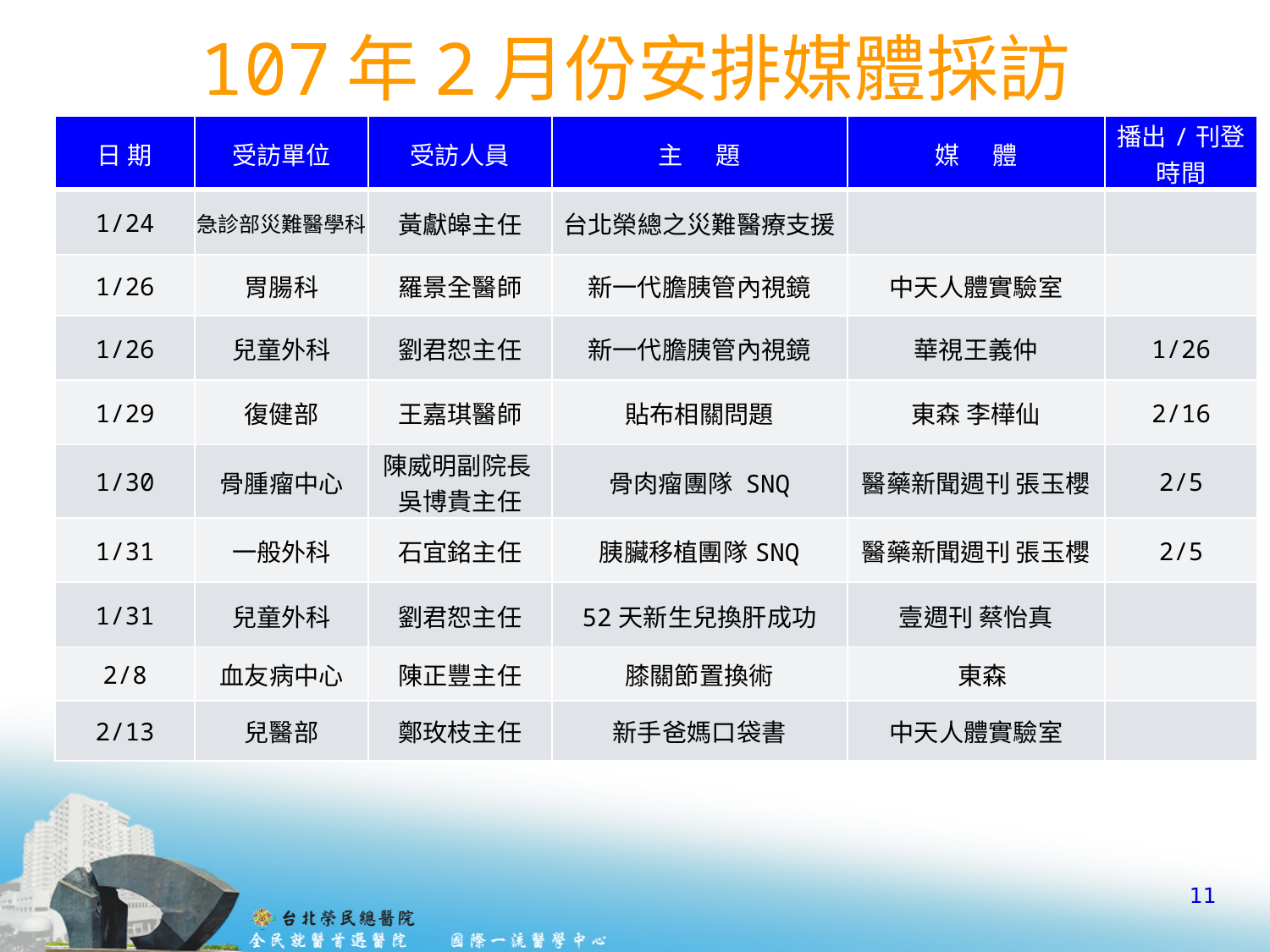

# 107年2月份安排媒體採訪
| 日 期 | 受訪單位 | 受訪人員 | 主 題 | 媒 體 | 播出/刊登時間 |
| --- | --- | --- | --- | --- | --- |
| 1/24 | 急診部災難醫學科 | 黃獻皞主任 | 台北榮總之災難醫療支援 |  |  |
| 1/26 | 胃腸科 | 羅景全醫師 | 新一代膽胰管內視鏡 | 中天人體實驗室 |  |
| 1/26 | 兒童外科 | 劉君恕主任 | 新一代膽胰管內視鏡 | 華視王義仲 | 1/26 |
| 1/29 | 復健部 | 王嘉琪醫師 | 貼布相關問題 | 東森 李樺仙 | 2/16 |
| 1/30 | 骨腫瘤中心 | 陳威明副院長 吳博貴主任 | 骨肉瘤團隊 SNQ | 醫藥新聞週刊 張玉櫻 | 2/5 |
| 1/31 | 一般外科 | 石宜銘主任 | 胰臟移植團隊SNQ | 醫藥新聞週刊 張玉櫻 | 2/5 |
| 1/31 | 兒童外科 | 劉君恕主任 | 52天新生兒換肝成功 | 壹週刊 蔡怡真 |  |
| 2/8 | 血友病中心 | 陳正豐主任 | 膝關節置換術 | 東森 |  |
| 2/13 | 兒醫部 | 鄭玫枝主任 | 新手爸媽口袋書 | 中天人體實驗室 |  |
11